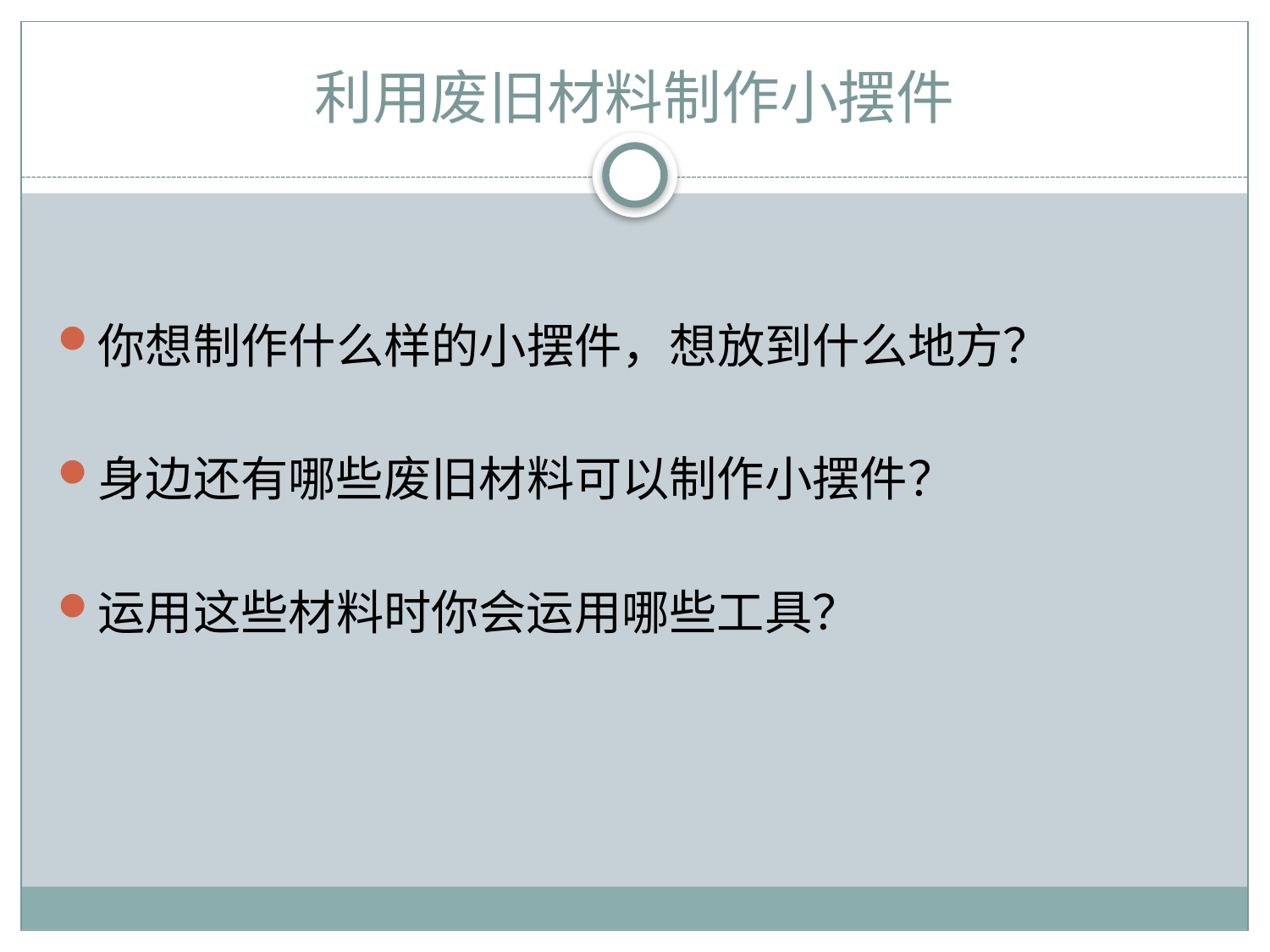

# 利用废旧材料制作小摆件

你想制作什么样的小摆件，想放到什么地方？

身边还有哪些废旧材料可以制作小摆件？

运用这些材料时你会运用哪些工具？